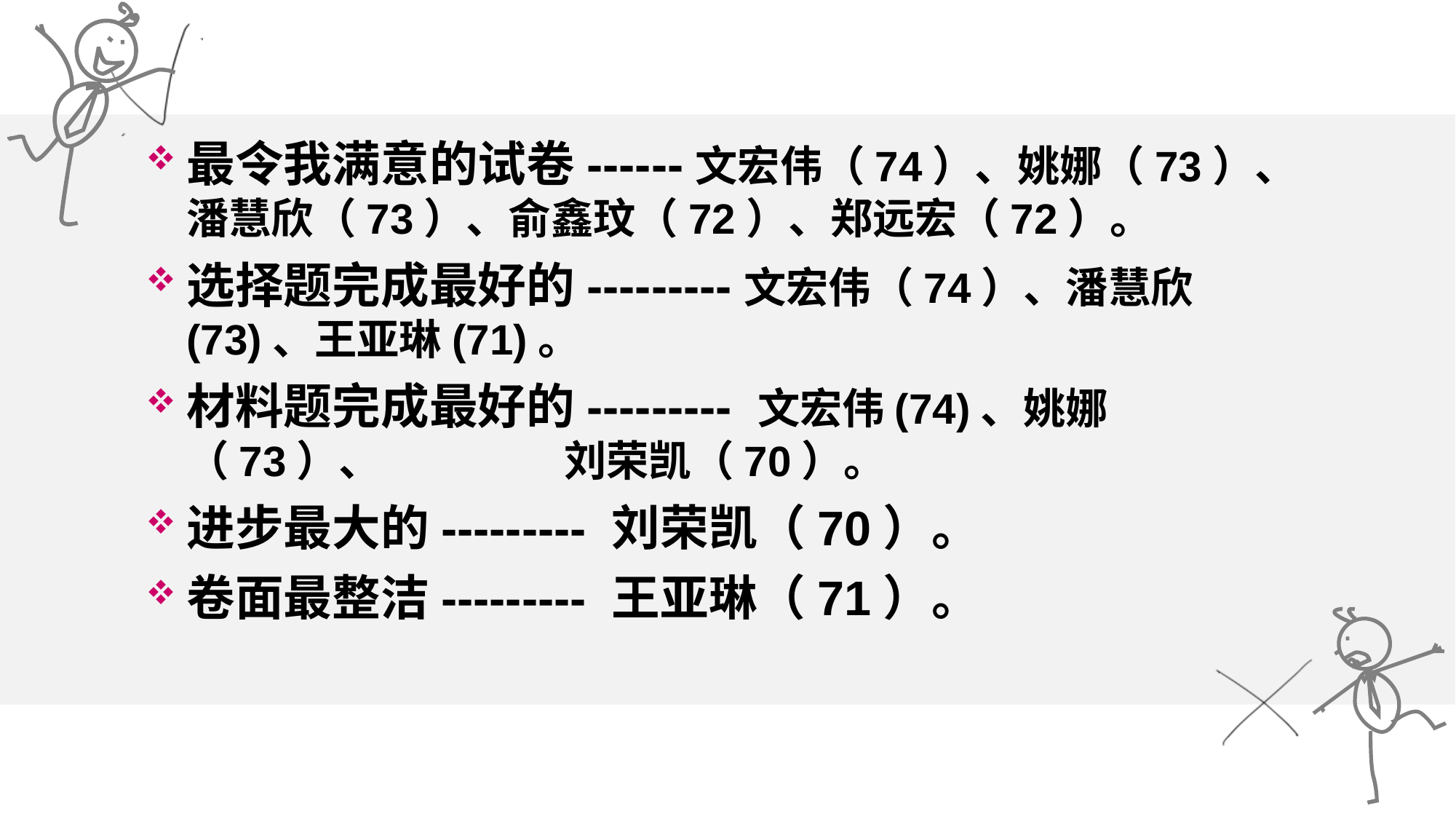

最令我满意的试卷------文宏伟（74）、姚娜（73）、潘慧欣（73）、俞鑫玟（72）、郑远宏（72）。
选择题完成最好的---------文宏伟（74）、潘慧欣(73)、王亚琳(71)。
材料题完成最好的--------- 文宏伟(74)、姚娜（73）、                   刘荣凯（70）。
进步最大的--------- 刘荣凯（70）。
卷面最整洁--------- 王亚琳（71）。